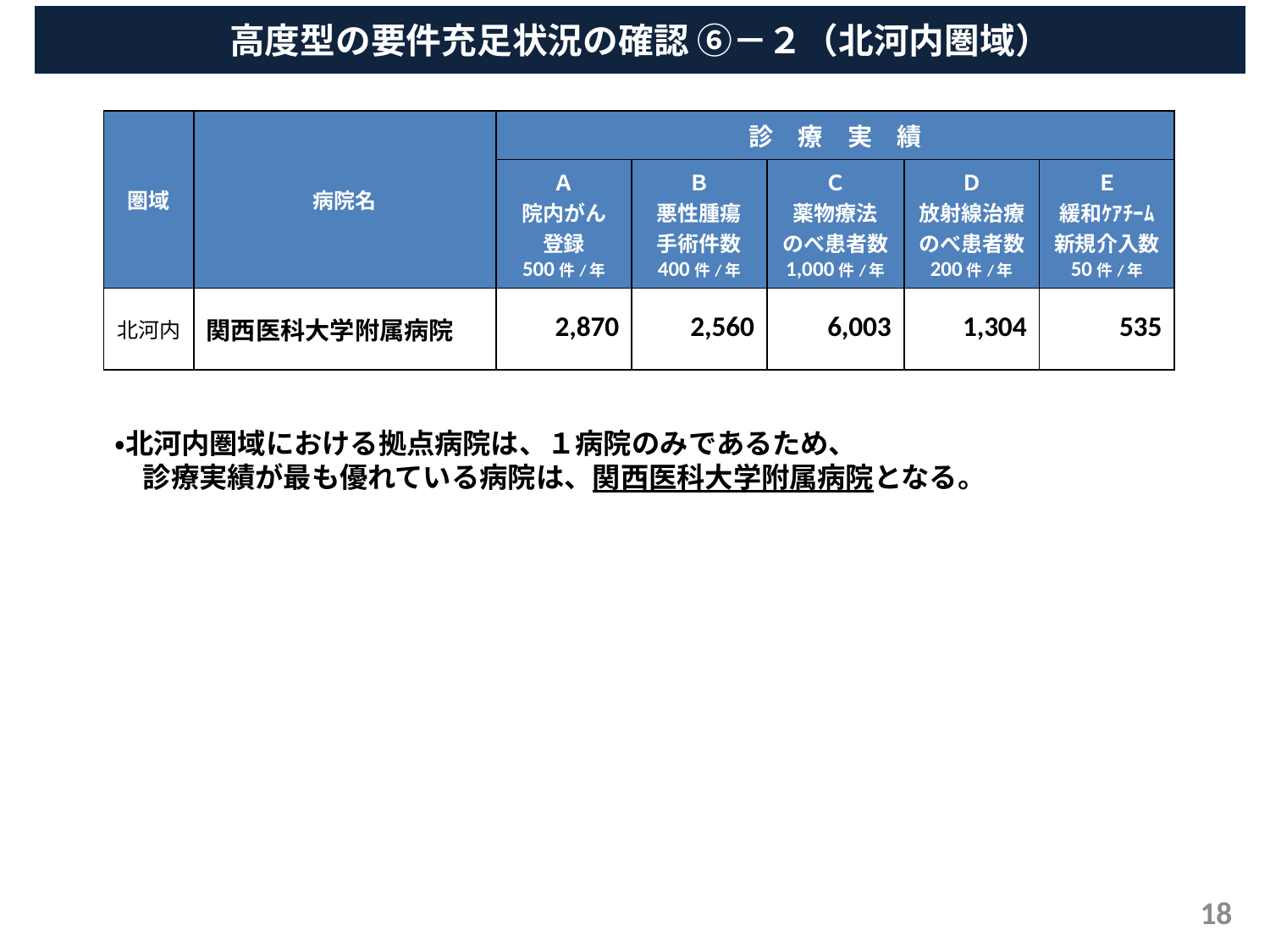

高度型の要件充足状況の確認 ⑥－２（北河内圏域）
| 圏域 | 病院名 | 診　療　実　績 |  |  |  |  |
| --- | --- | --- | --- | --- | --- | --- |
|  |  | Ａ 院内がん 登録 500件/年 | Ｂ 悪性腫瘍 手術件数 400件/年 | Ｃ 薬物療法 のべ患者数 1,000件/年 | Ｄ 放射線治療のべ患者数 200件/年 | Ｅ 緩和ｹｱﾁｰﾑ新規介入数 50件/年 |
| 北河内 | 関西医科大学附属病院 | 2,870 | 2,560 | 6,003 | 1,304 | 535 |
・北河内圏域における拠点病院は、１病院のみであるため、
　診療実績が最も優れている病院は、関西医科大学附属病院となる。
18